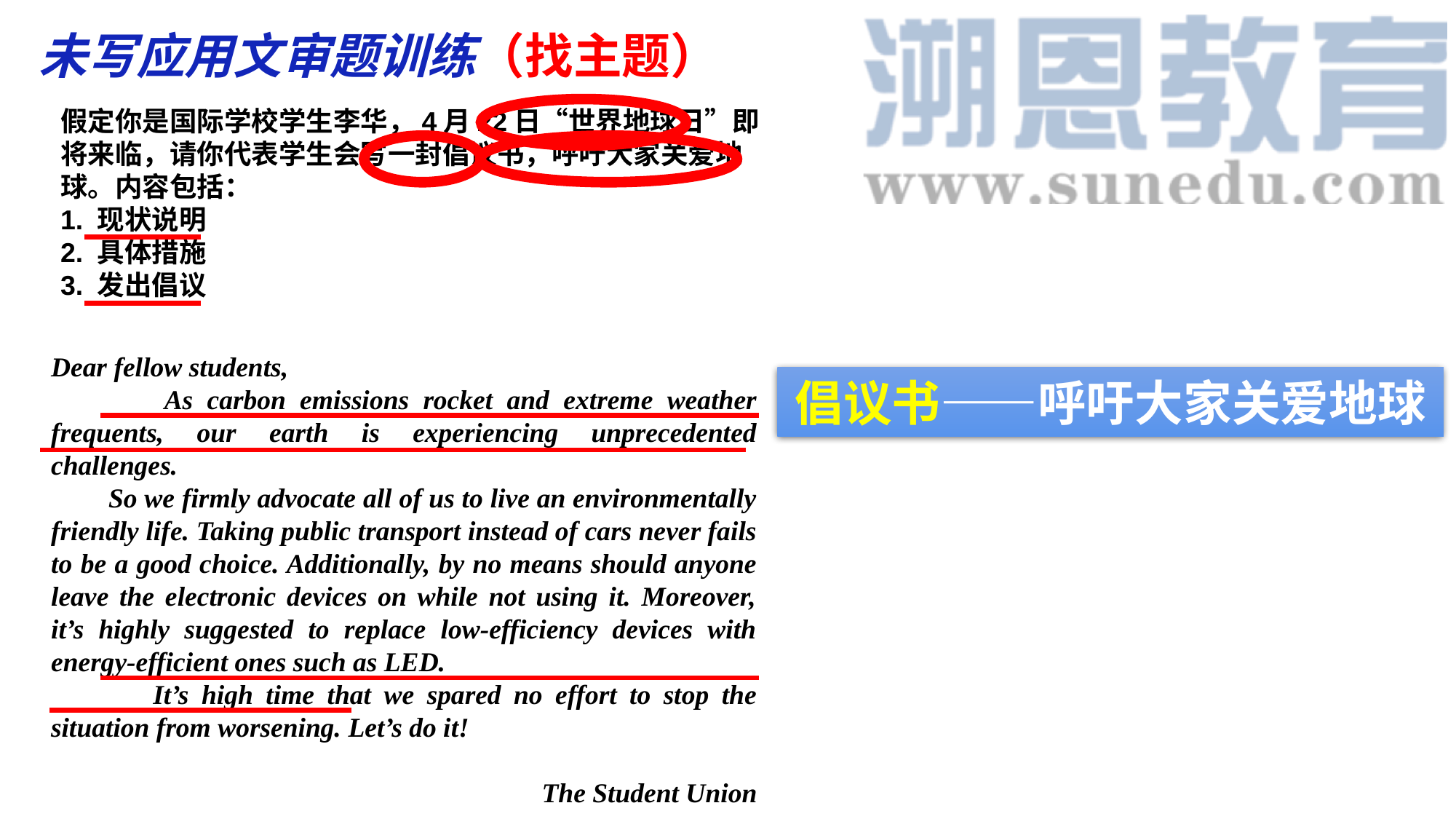

未写应用文审题训练（找主题）
假定你是国际学校学生李华，4月22日“世界地球日”即将来临，请你代表学生会写一封倡议书，呼吁大家关爱地球。内容包括：
1. 现状说明
2. 具体措施
3. 发出倡议

Dear fellow students,
        As carbon emissions rocket and extreme weather frequents, our earth is experiencing unprecedented challenges.
        So we firmly advocate all of us to live an environmentally friendly life. Taking public transport instead of cars never fails to be a good choice. Additionally, by no means should anyone leave the electronic devices on while not using it. Moreover, it’s highly suggested to replace low-efficiency devices with energy-efficient ones such as LED.
        It’s high time that we spared no effort to stop the situation from worsening. Let’s do it!

The Student Union
倡议书——呼吁大家关爱地球